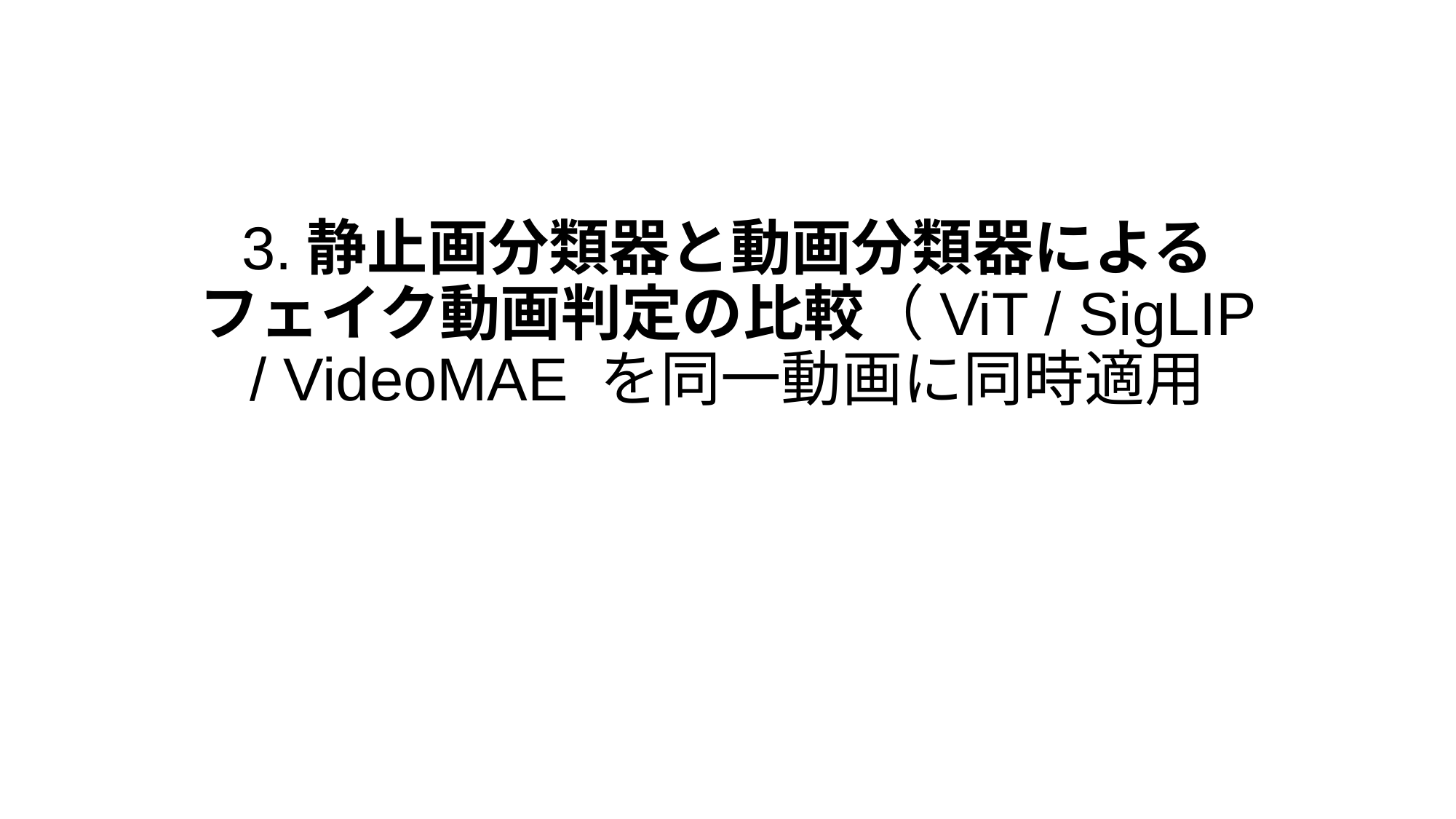

# 3.静止画分類器と動画分類器によるフェイク動画判定の比較（ViT / SigLIP / VideoMAE を同一動画に同時適用